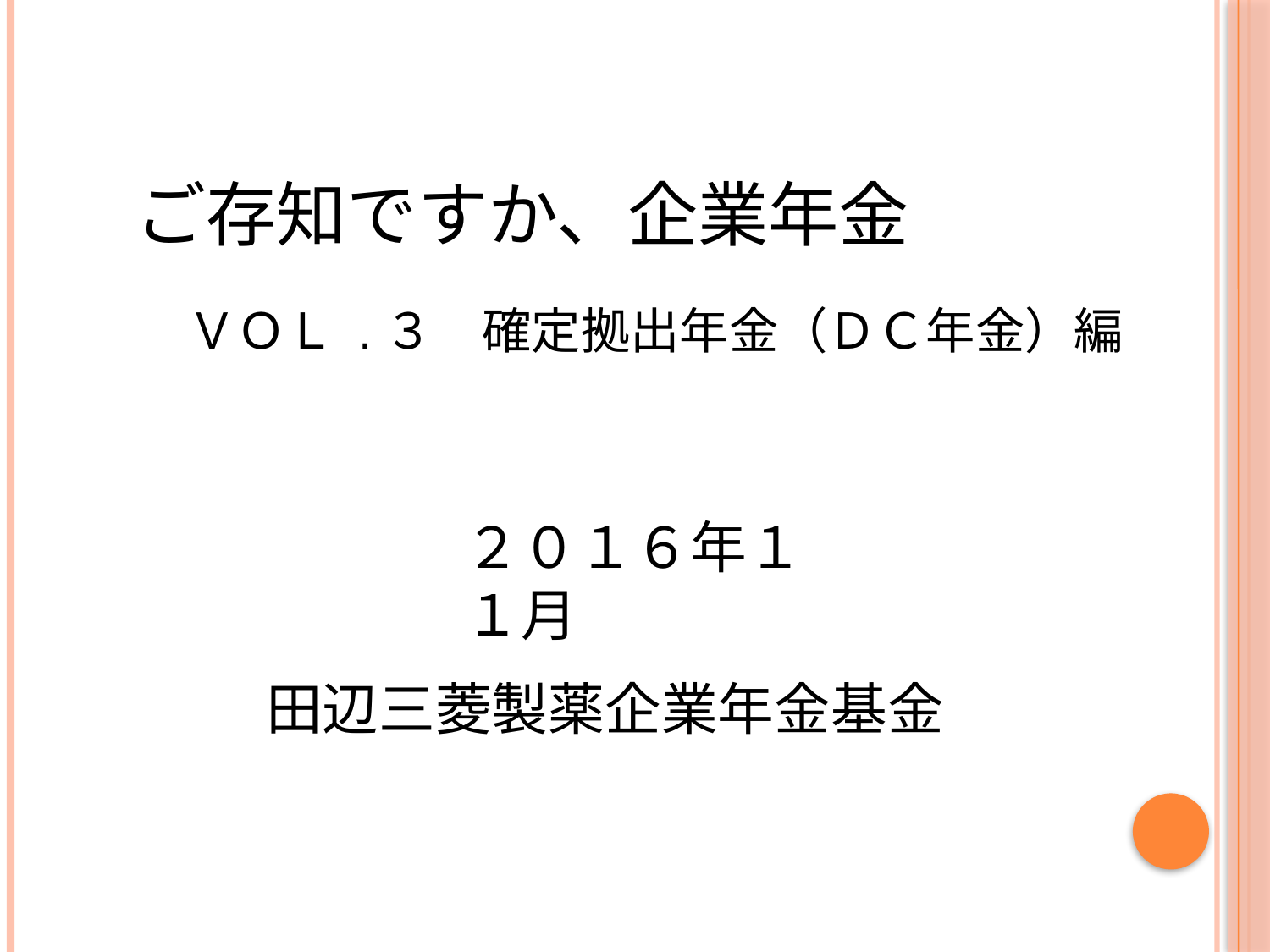

ご存知ですか、企業年金
ＶＯＬ .３　確定拠出年金（ＤＣ年金）編
２０１６年１１月
田辺三菱製薬企業年金基金